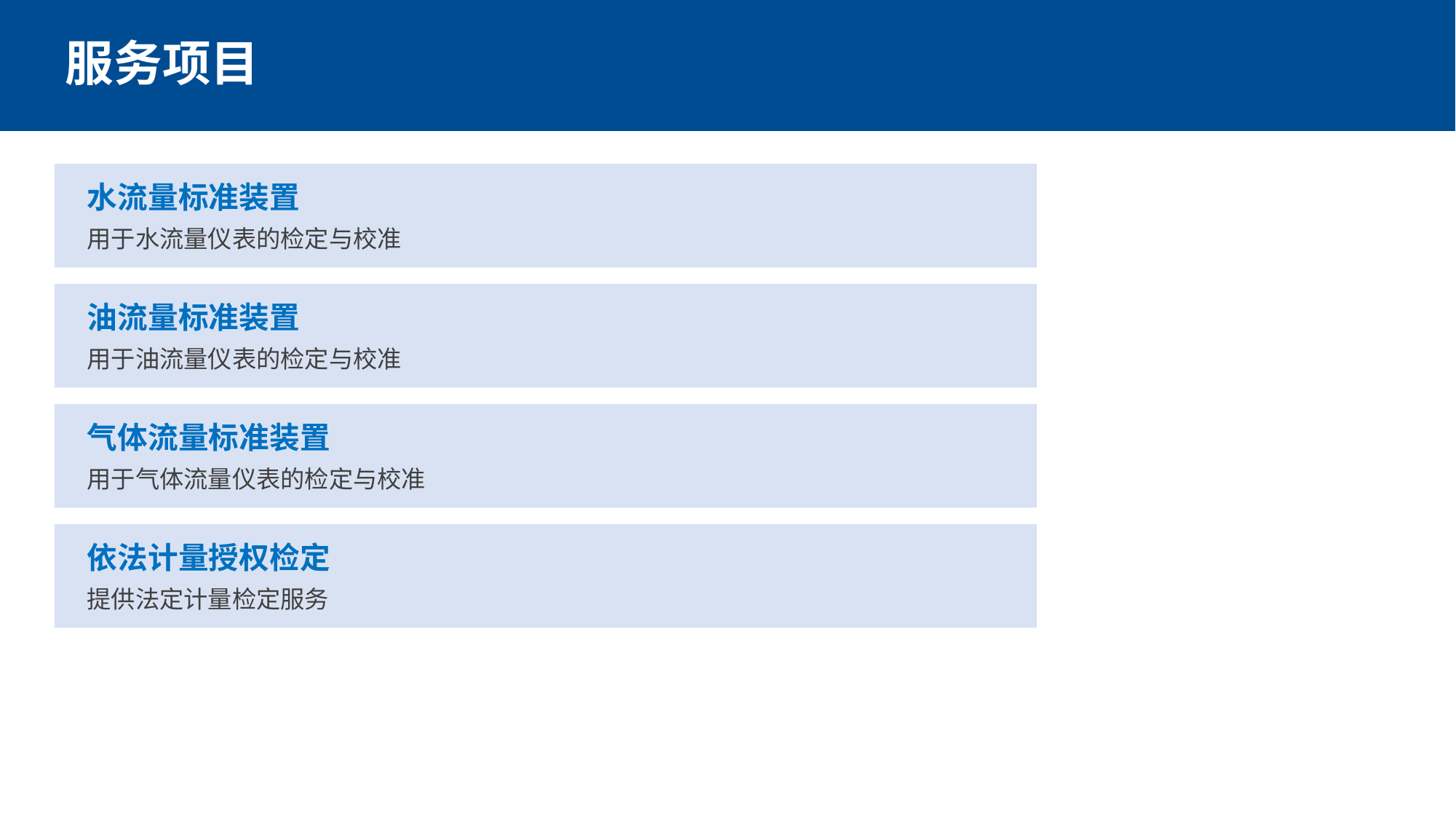

服务项目

水流量标准装置
用于水流量仪表的检定与校准

油流量标准装置
用于油流量仪表的检定与校准

气体流量标准装置
用于气体流量仪表的检定与校准

依法计量授权检定
提供法定计量检定服务